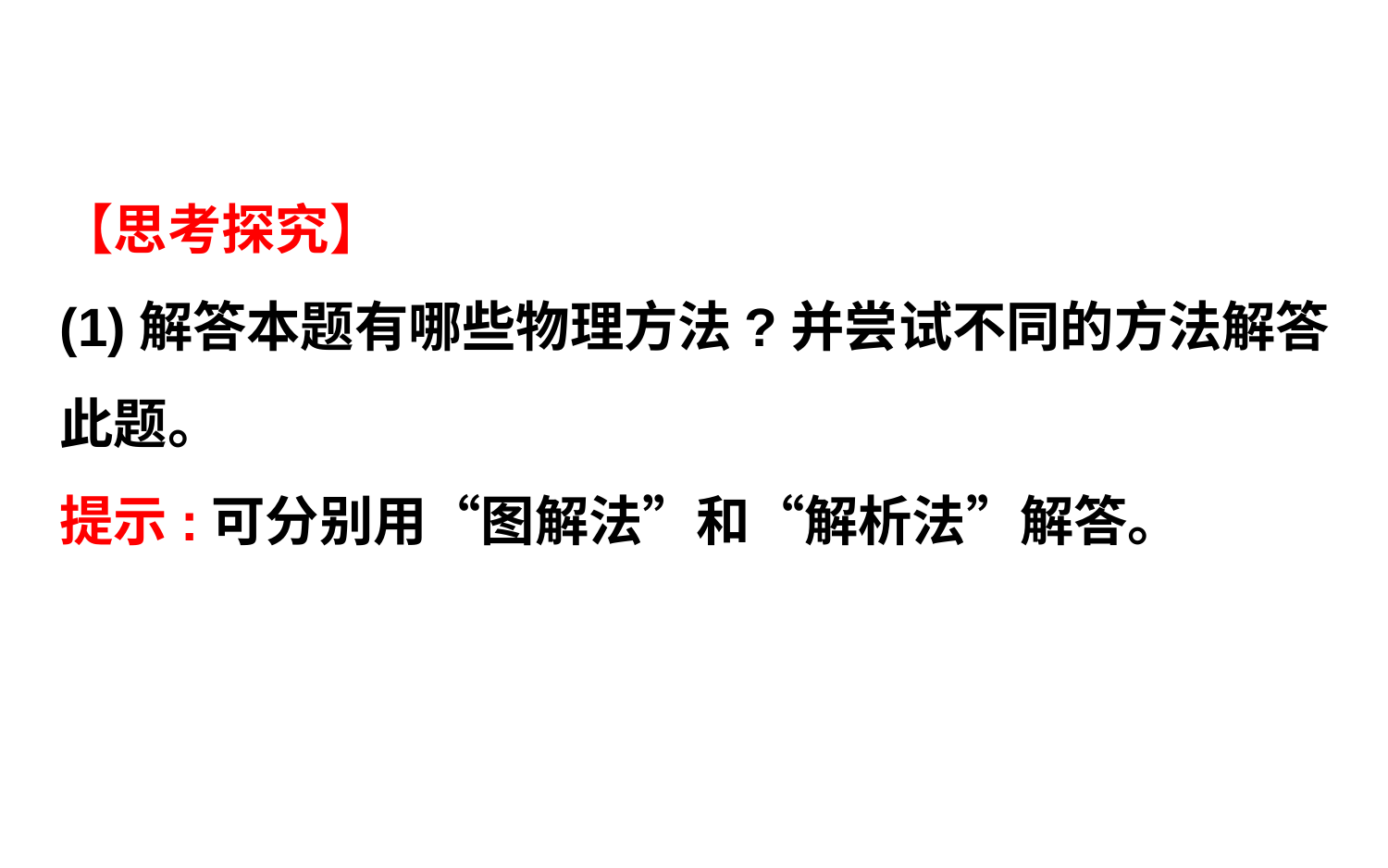

【思考探究】
(1)解答本题有哪些物理方法?并尝试不同的方法解答此题。
提示:可分别用“图解法”和“解析法”解答。